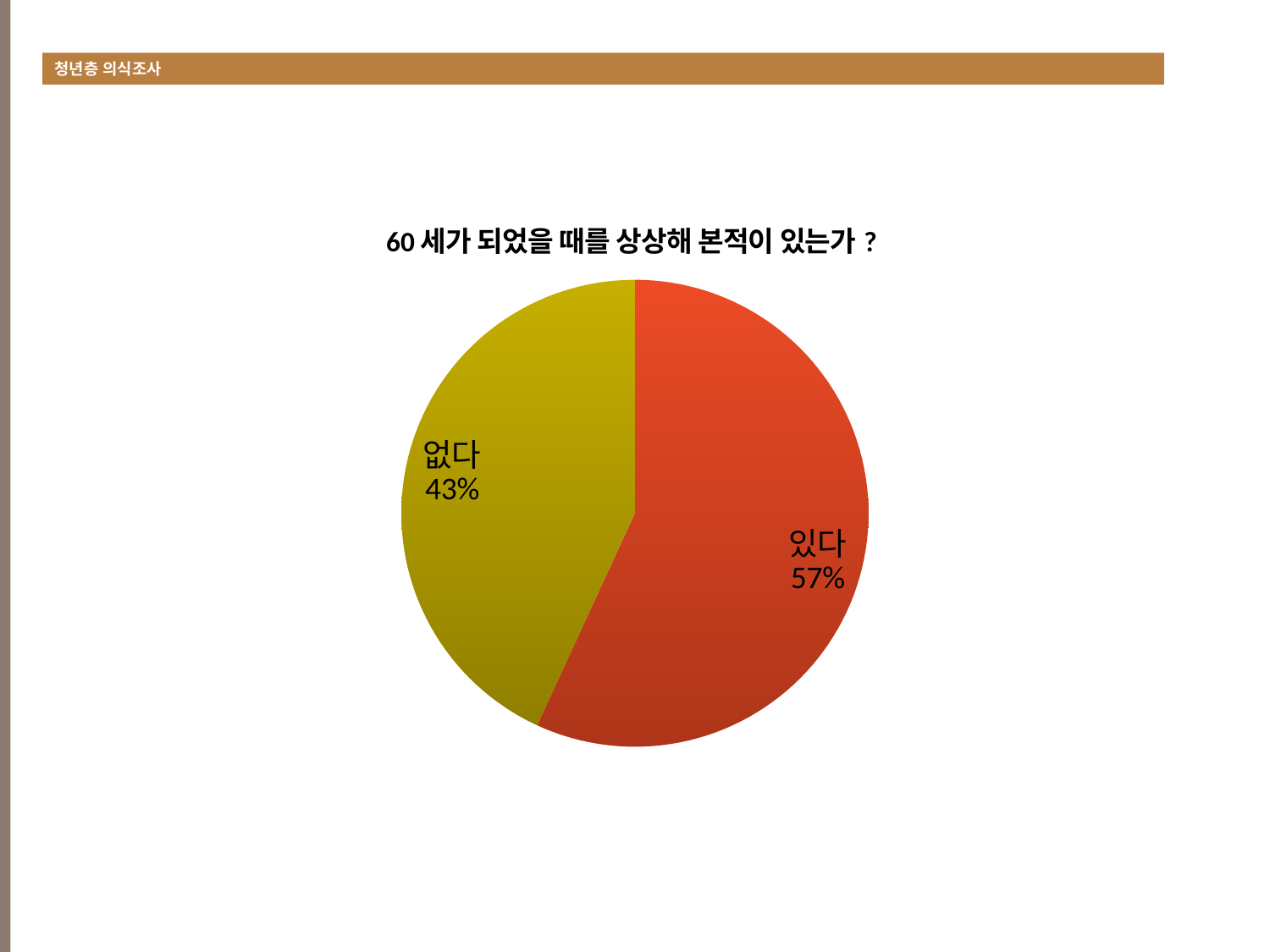

청년층 의식조사

#

### Chart:

| Category | 60세가 되었을 때를 상상해 본적이 있는가?  |
|---|---|
| 있다 | 124.0 |
| 없다 | 94.0 |